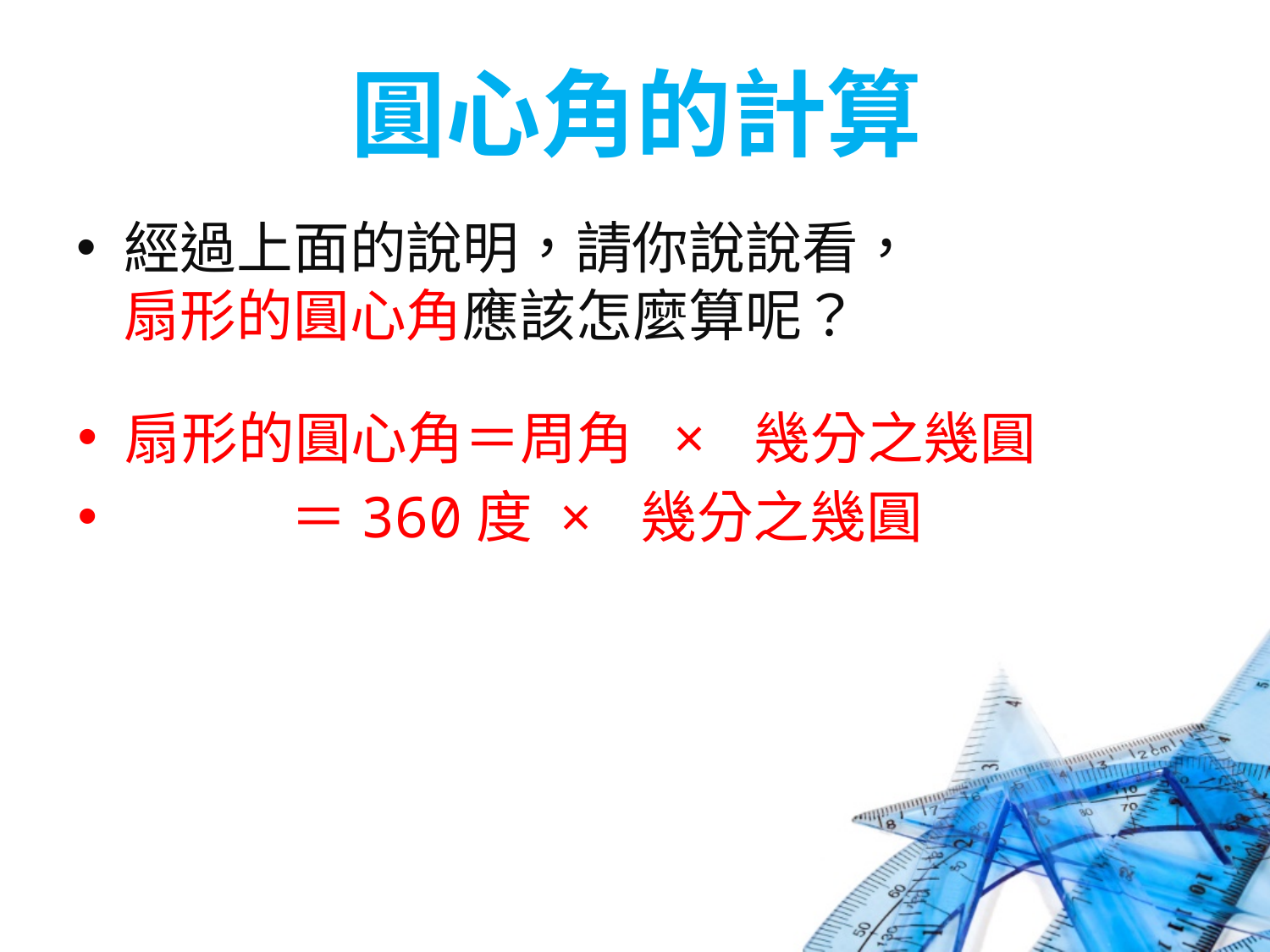

# 圓心角的計算
經過上面的說明，請你說說看，
扇形的圓心角應該怎麼算呢？
扇形的圓心角＝周角  × 幾分之幾圓
            ＝360度 × 幾分之幾圓